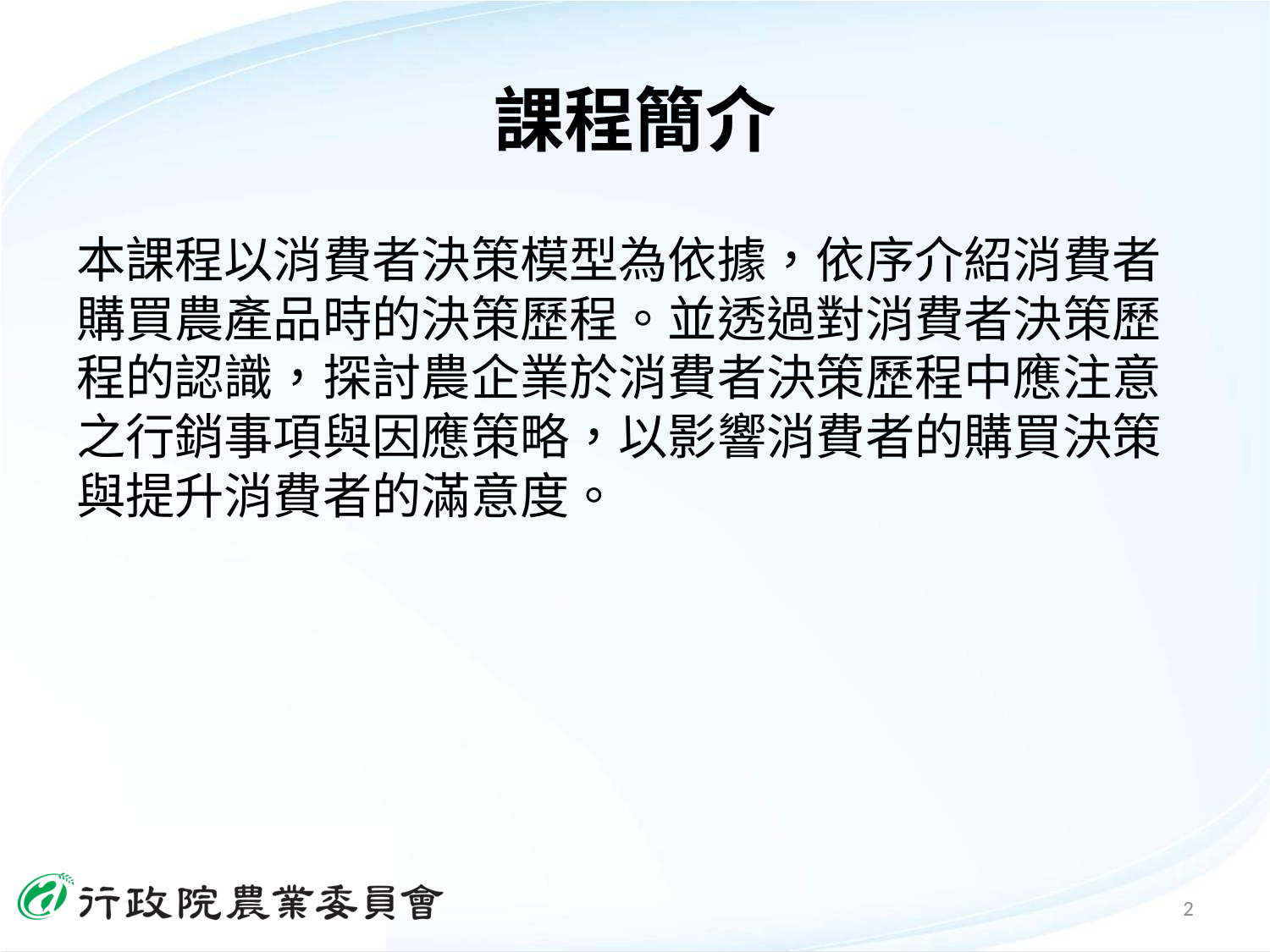

# 課程簡介
本課程以消費者決策模型為依據，依序介紹消費者購買農產品時的決策歷程。並透過對消費者決策歷程的認識，探討農企業於消費者決策歷程中應注意之行銷事項與因應策略，以影響消費者的購買決策與提升消費者的滿意度。
2